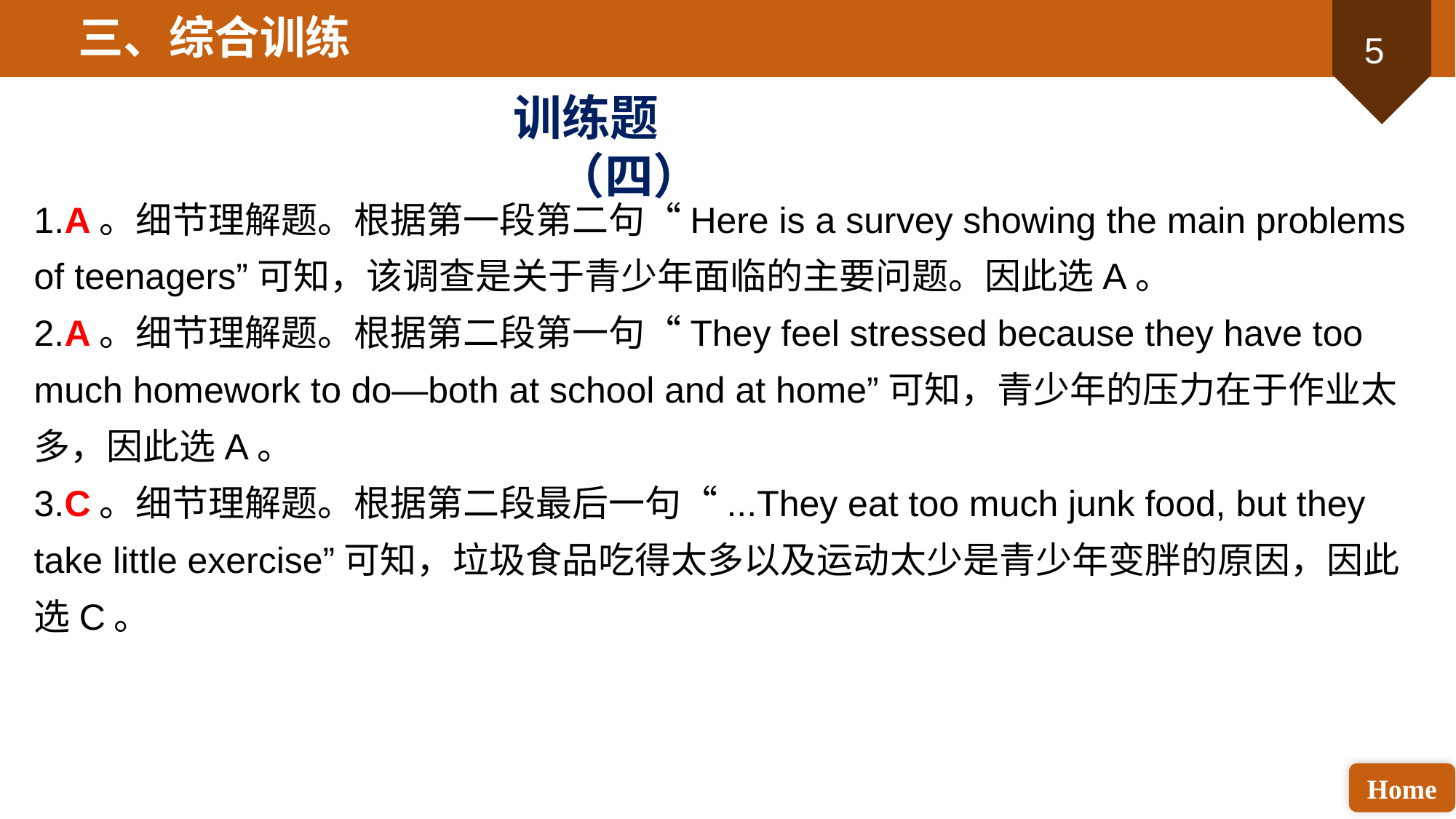

三、综合训练
训练题（四）
1.A。细节理解题。根据第一段第二句“Here is a survey showing the main problems of teenagers”可知，该调查是关于青少年面临的主要问题。因此选A。
2.A。细节理解题。根据第二段第一句“They feel stressed because they have too much homework to do—both at school and at home”可知，青少年的压力在于作业太多，因此选A。
3.C。细节理解题。根据第二段最后一句“...They eat too much junk food, but they take little exercise”可知，垃圾食品吃得太多以及运动太少是青少年变胖的原因，因此选C。